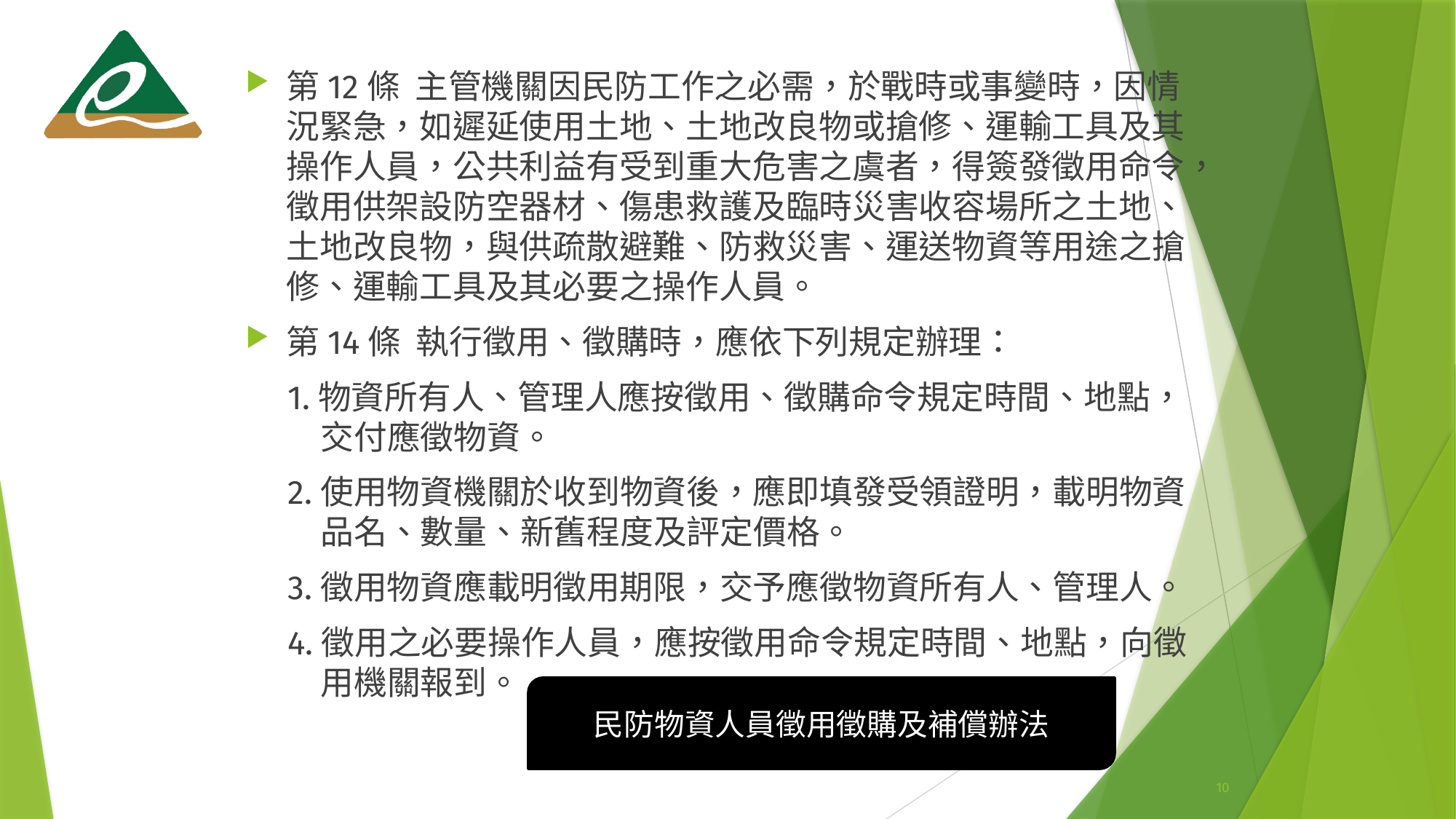

第12條  主管機關因民防工作之必需，於戰時或事變時，因情況緊急，如遲延使用土地、土地改良物或搶修、運輸工具及其操作人員，公共利益有受到重大危害之虞者，得簽發徵用命令，徵用供架設防空器材、傷患救護及臨時災害收容場所之土地、土地改良物，與供疏散避難、防救災害、運送物資等用途之搶修、運輸工具及其必要之操作人員。
第14條  執行徵用、徵購時，應依下列規定辦理：
1.物資所有人、管理人應按徵用、徵購命令規定時間、地點，交付應徵物資。
2.使用物資機關於收到物資後，應即填發受領證明，載明物資品名、數量、新舊程度及評定價格。
3.徵用物資應載明徵用期限，交予應徵物資所有人、管理人。
4.徵用之必要操作人員，應按徵用命令規定時間、地點，向徵用機關報到。
民防物資人員徵用徵購及補償辦法
10